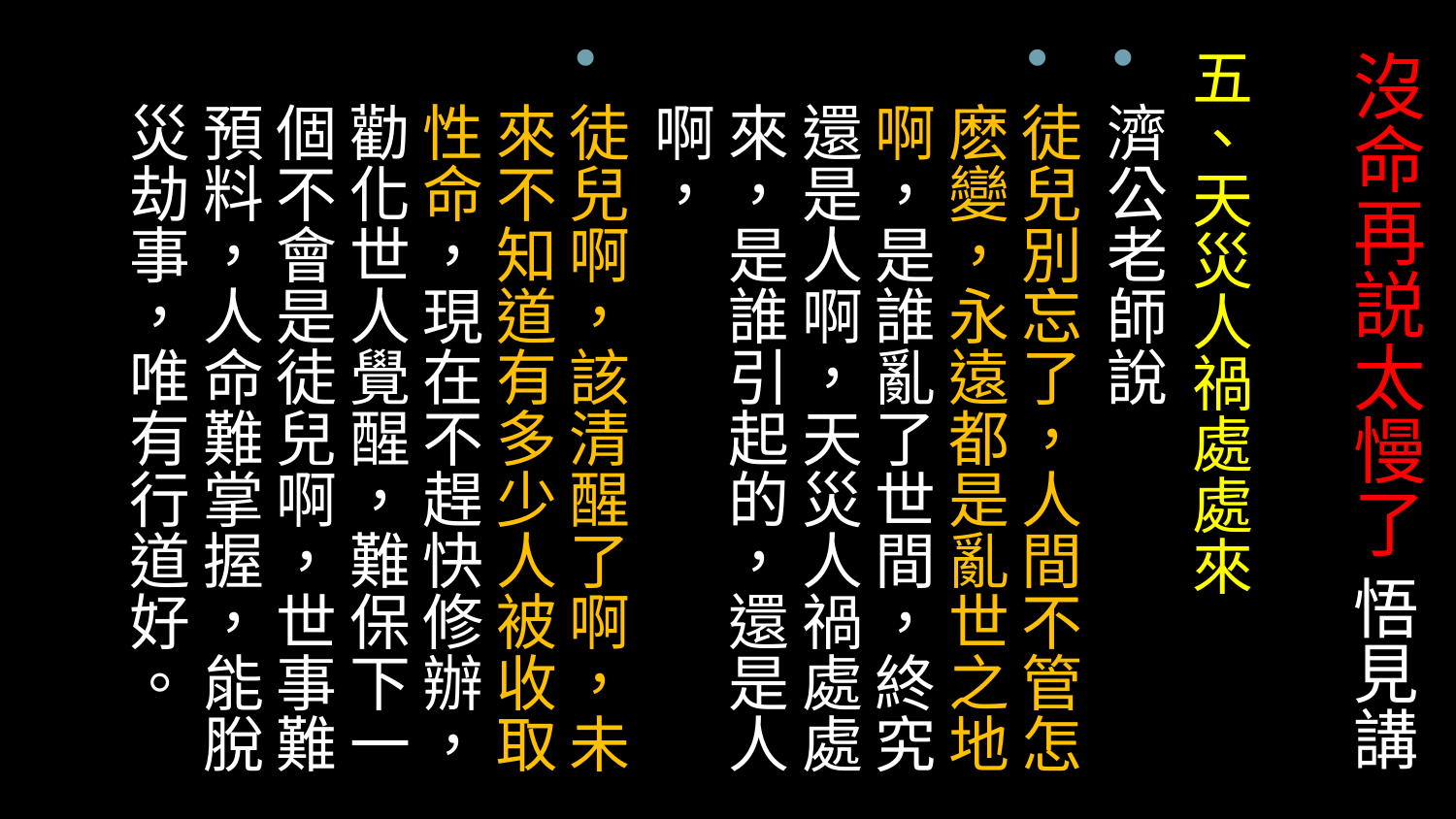

五、天災人禍處處來
濟公老師說
徒兒別忘了，人間不管怎麽變，永遠都是亂世之地啊，是誰亂了世間，終究還是人啊，天災人禍處處來，是誰引起的，還是人啊，
徒兒啊，該清醒了啊，未來不知道有多少人被收取性命，現在不趕快修辦，勸化世人覺醒，難保下一個不會是徒兒啊，世事難預料，人命難掌握，能脫災劫事，唯有行道好。

# 沒命再説太慢了 悟見講